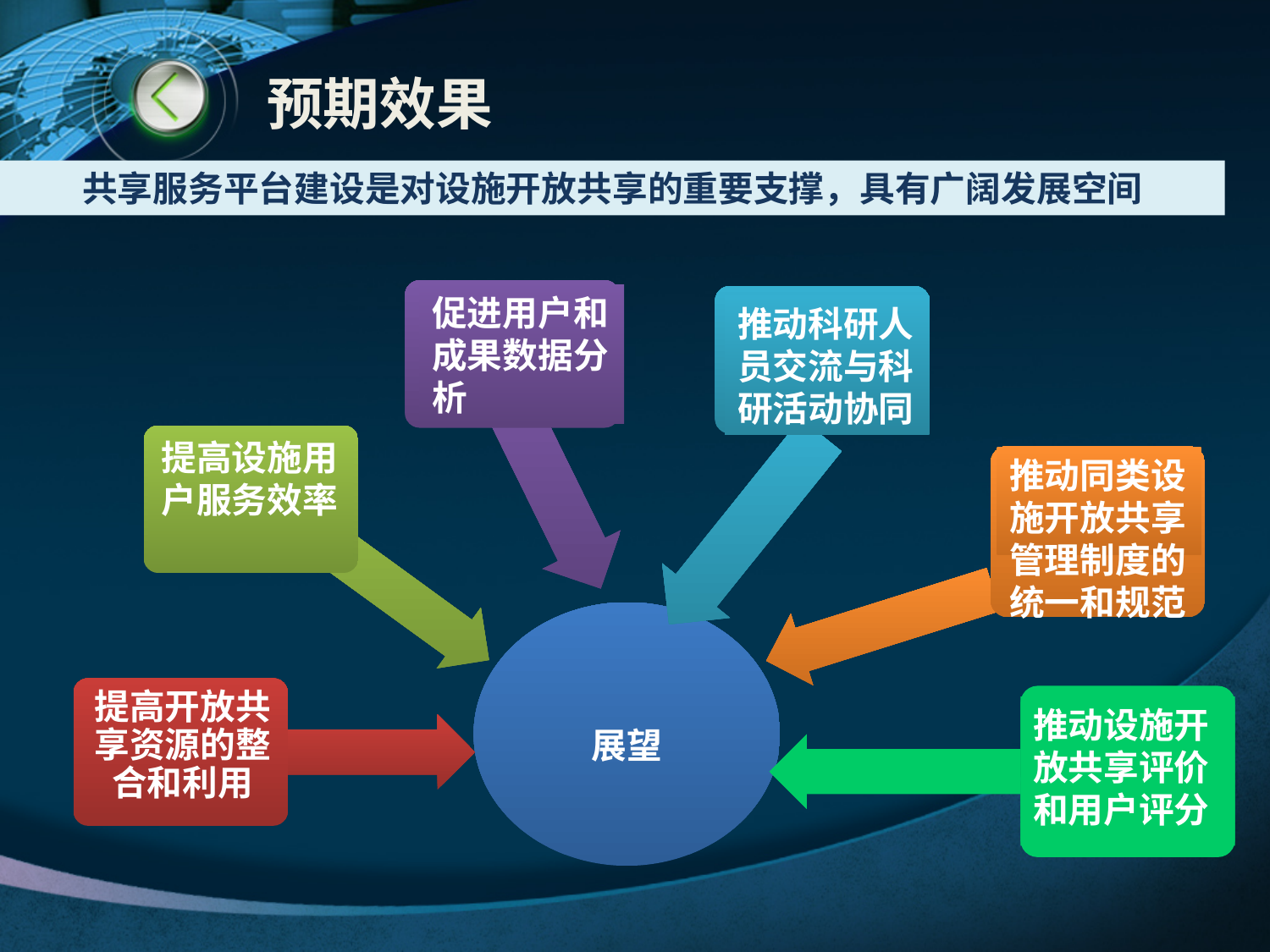

# 预期效果
共享服务平台建设是对设施开放共享的重要支撑，具有广阔发展空间

促进用户和成果数据分析

推动科研人员交流与科研活动协同

提高设施用户服务效率

推动同类设施开放共享管理制度的统一和规范

展望
提高开放共享资源的整合和利用

推动设施开放共享评价和用户评分